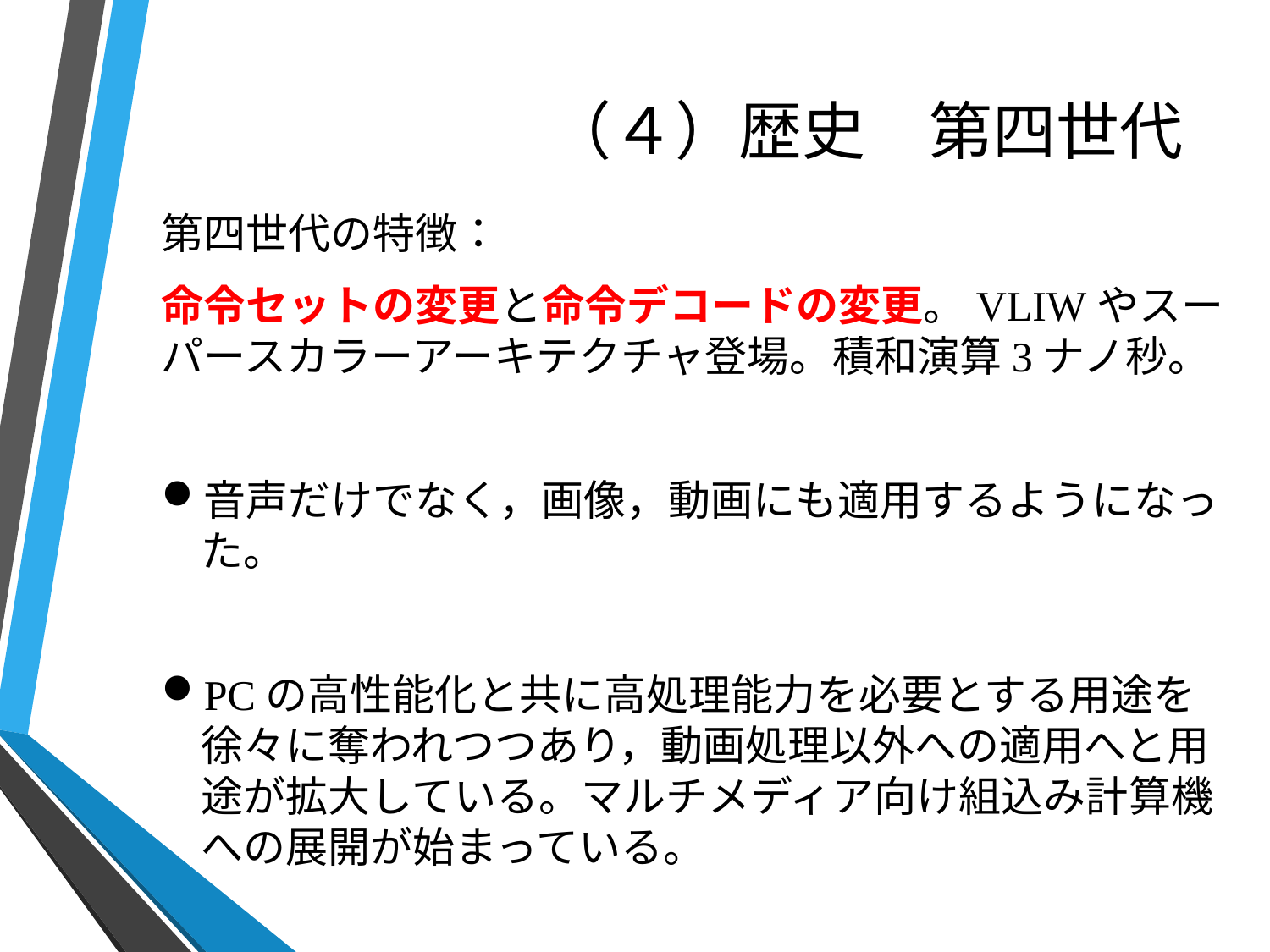

# （４）歴史　第四世代
第四世代の特徴：
命令セットの変更と命令デコードの変更。VLIWやスーパースカラーアーキテクチャ登場。積和演算3ナノ秒。

音声だけでなく，画像，動画にも適用するようになった。

PCの高性能化と共に高処理能力を必要とする用途を徐々に奪われつつあり，動画処理以外への適用へと用途が拡大している。マルチメディア向け組込み計算機への展開が始まっている。